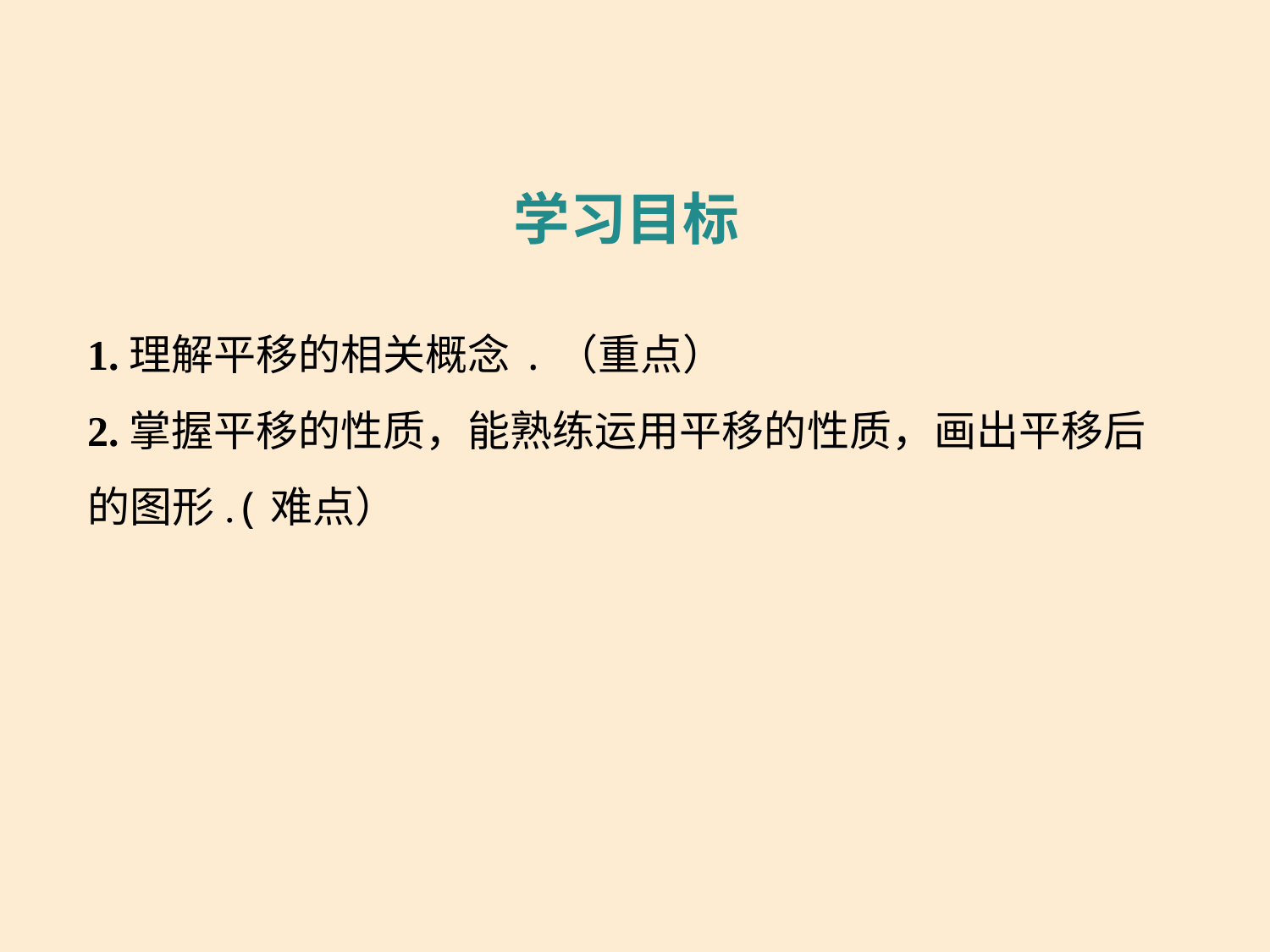

学习目标
1.理解平移的相关概念.（重点）
2.掌握平移的性质，能熟练运用平移的性质，画出平移后的图形.(难点）